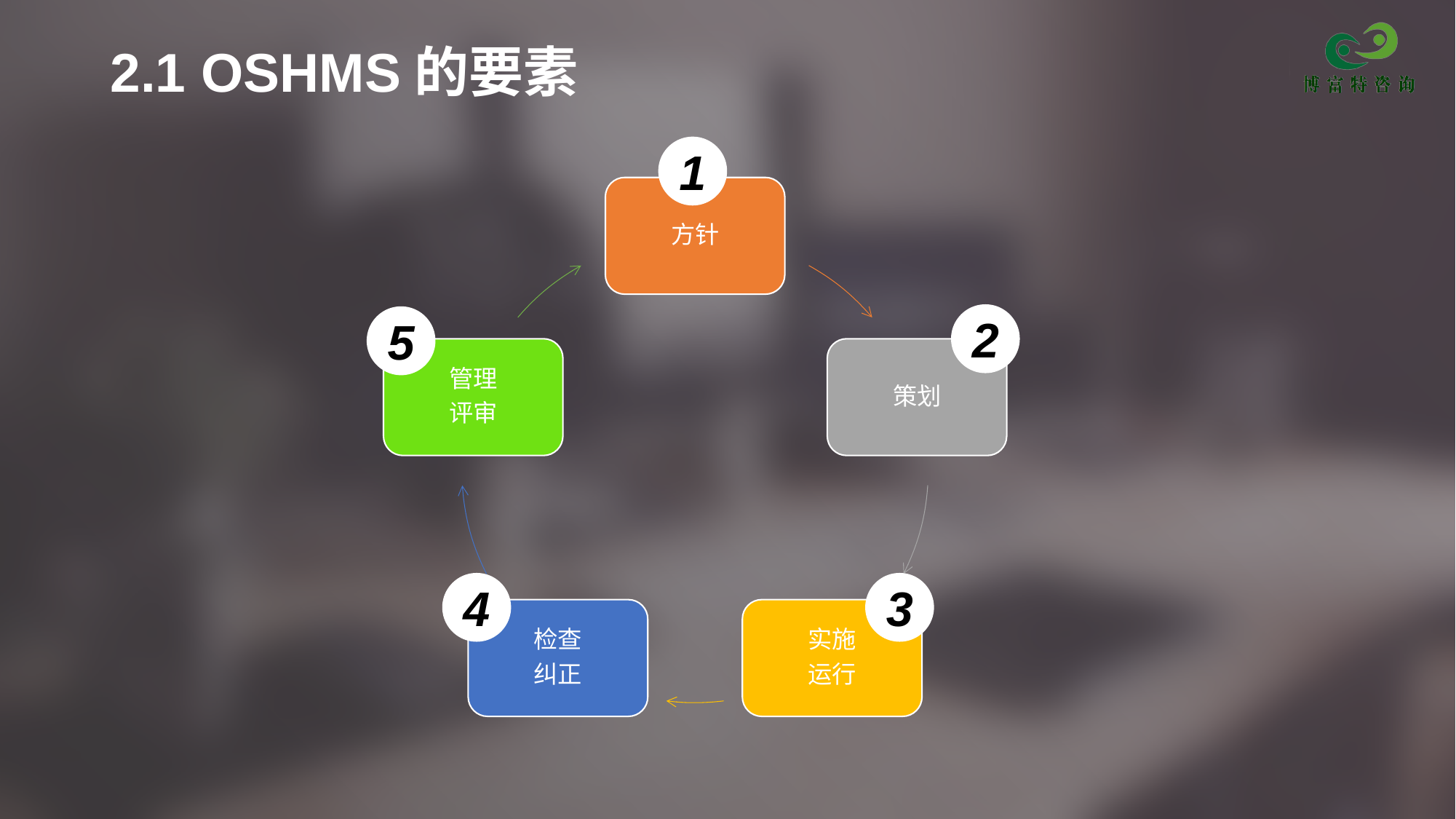

# 2.1 OSHMS的要素
1
方针

管理
评审
策划
检查
纠正
实施
运行
2
5
4
3